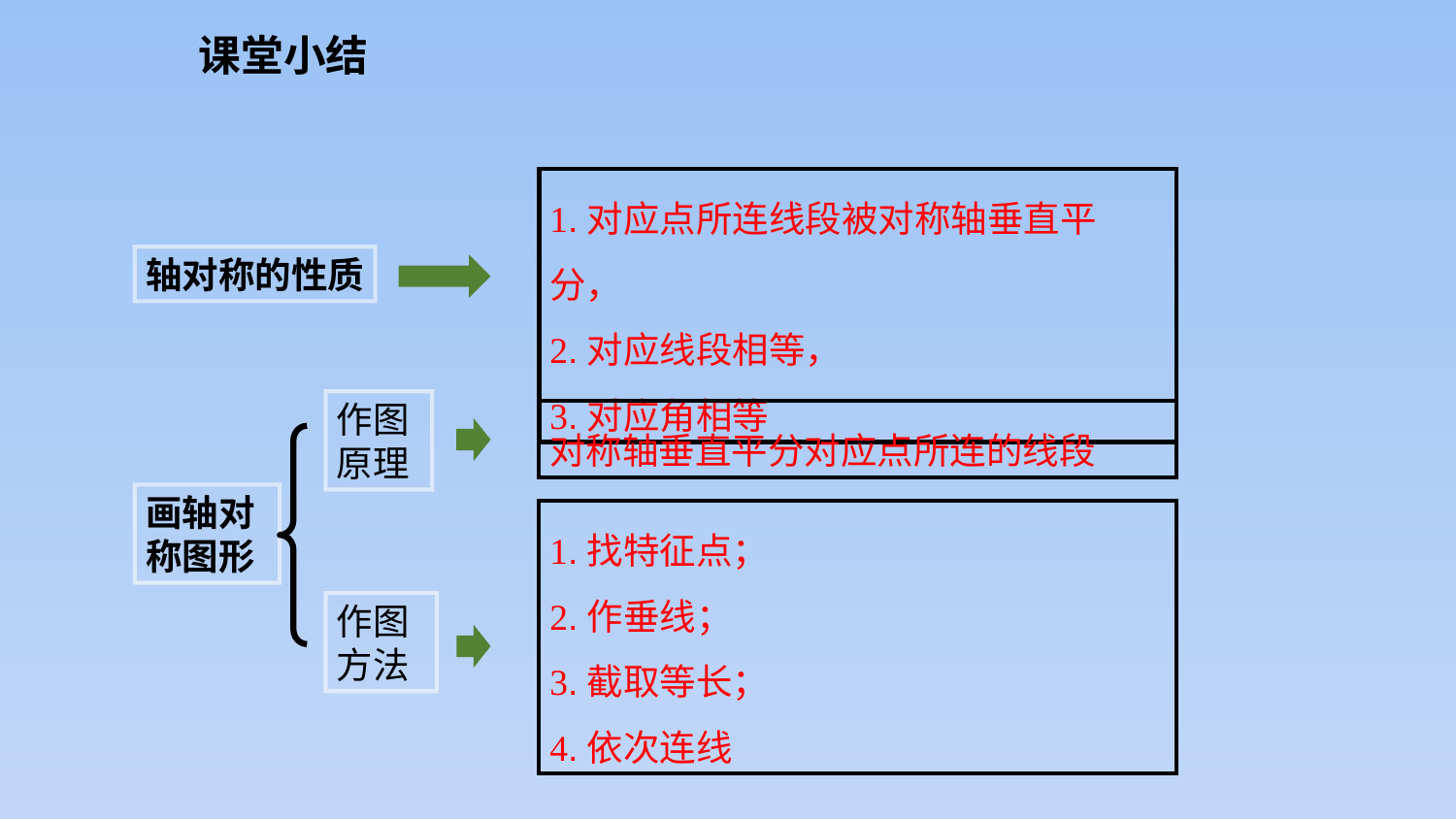

课堂小结
1.对应点所连线段被对称轴垂直平分，
2.对应线段相等，
3.对应角相等
轴对称的性质

作图原理
对称轴垂直平分对应点所连的线段

画轴对称图形
1.找特征点；
2.作垂线；
3.截取等长；
4.依次连线
作图方法